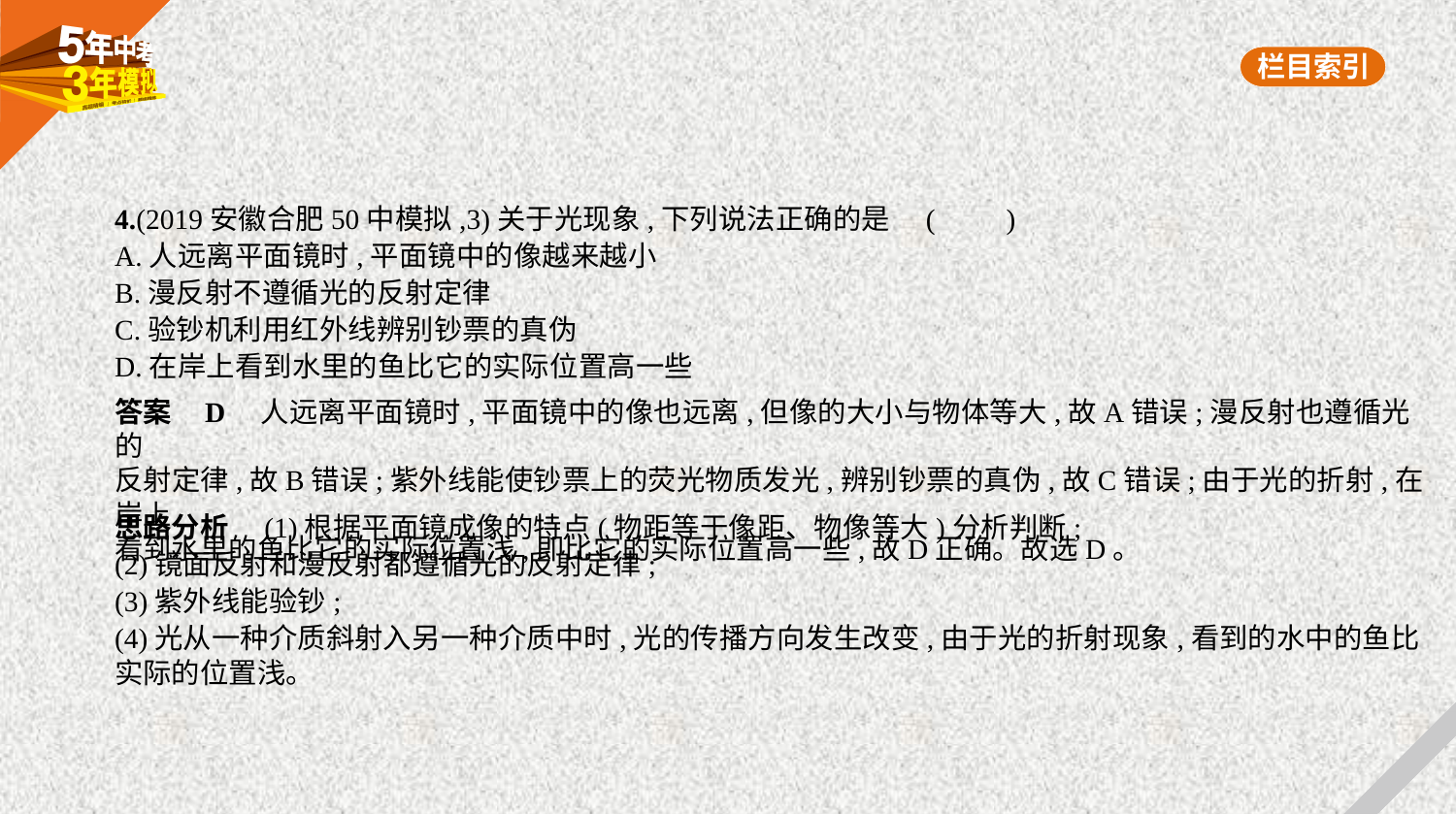

4.(2019安徽合肥50中模拟,3)关于光现象,下列说法正确的是 (　　)
A.人远离平面镜时,平面镜中的像越来越小
B.漫反射不遵循光的反射定律
C.验钞机利用红外线辨别钞票的真伪
D.在岸上看到水里的鱼比它的实际位置高一些
答案    D　人远离平面镜时,平面镜中的像也远离,但像的大小与物体等大,故A错误;漫反射也遵循光的
反射定律,故B错误;紫外线能使钞票上的荧光物质发光,辨别钞票的真伪,故C错误;由于光的折射,在岸上
看到水里的鱼比它的实际位置浅,即比它的实际位置高一些,故D正确。故选D。
思路分析　(1)根据平面镜成像的特点(物距等于像距、物像等大)分析判断;
(2)镜面反射和漫反射都遵循光的反射定律;
(3)紫外线能验钞;
(4)光从一种介质斜射入另一种介质中时,光的传播方向发生改变,由于光的折射现象,看到的水中的鱼比
实际的位置浅。